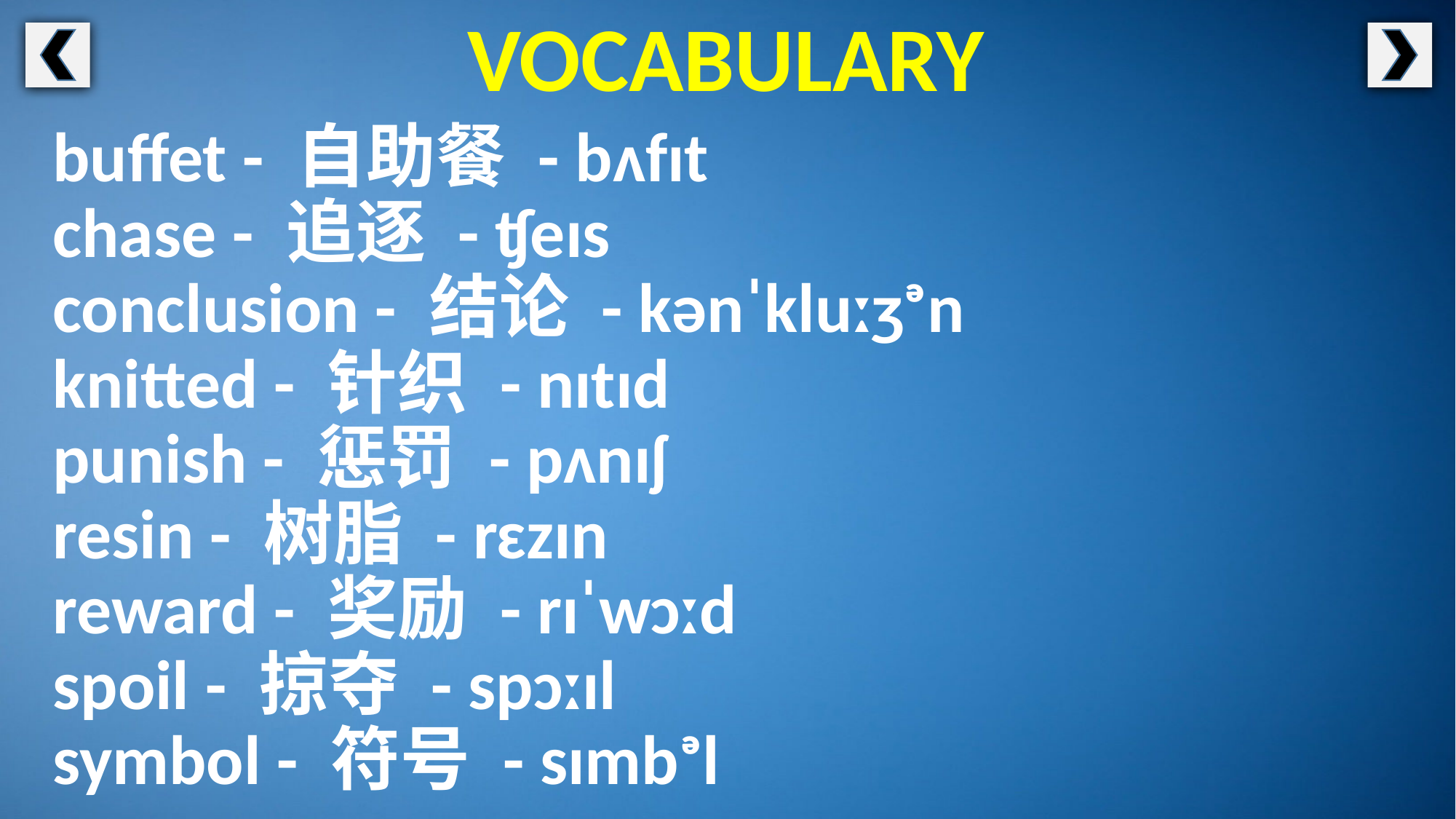

VOCABULARY
buffet - 自助餐 - bʌfɪt
chase - 追逐 - ʧeɪs
conclusion - 结论 - kənˈkluːʒᵊn
knitted - 针织 - nɪtɪd
punish - 惩罚 - pʌnɪʃ
resin - 树脂 - rɛzɪn
reward - 奖励 - rɪˈwɔːd
spoil - 掠夺 - spɔːɪl
symbol - 符号 - sɪmbᵊl